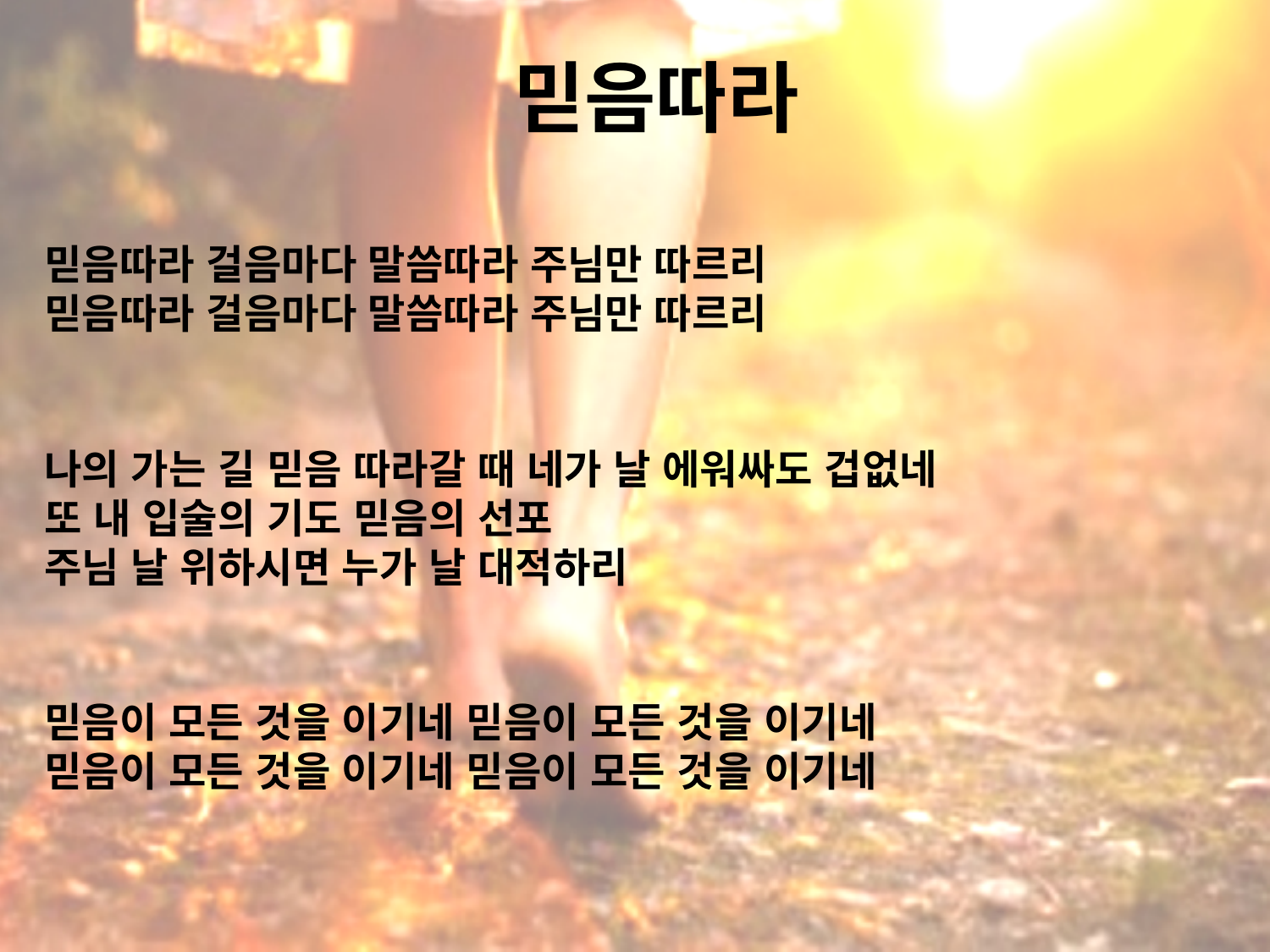

# 믿음따라
믿음따라 걸음마다 말씀따라 주님만 따르리
믿음따라 걸음마다 말씀따라 주님만 따르리
나의 가는 길 믿음 따라갈 때 네가 날 에워싸도 겁없네
또 내 입술의 기도 믿음의 선포
주님 날 위하시면 누가 날 대적하리
믿음이 모든 것을 이기네 믿음이 모든 것을 이기네
믿음이 모든 것을 이기네 믿음이 모든 것을 이기네